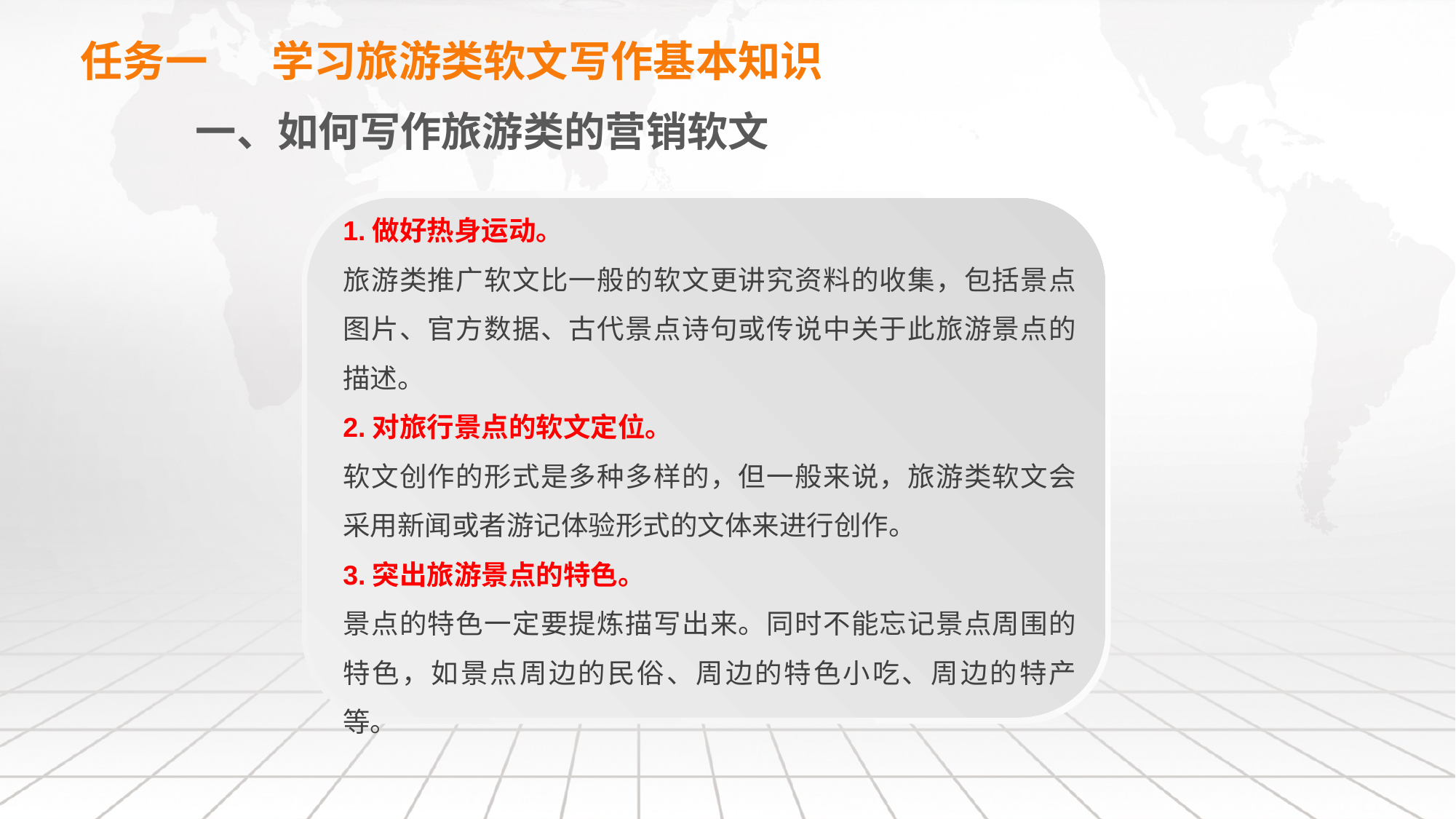

任务一
学习旅游类软文写作基本知识
一、如何写作旅游类的营销软文

1.做好热身运动。
旅游类推广软文比一般的软文更讲究资料的收集，包括景点图片、官方数据、古代景点诗句或传说中关于此旅游景点的描述。
2.对旅行景点的软文定位。
软文创作的形式是多种多样的，但一般来说，旅游类软文会采用新闻或者游记体验形式的文体来进行创作。
3.突出旅游景点的特色。
景点的特色一定要提炼描写出来。同时不能忘记景点周围的特色，如景点周边的民俗、周边的特色小吃、周边的特产等。